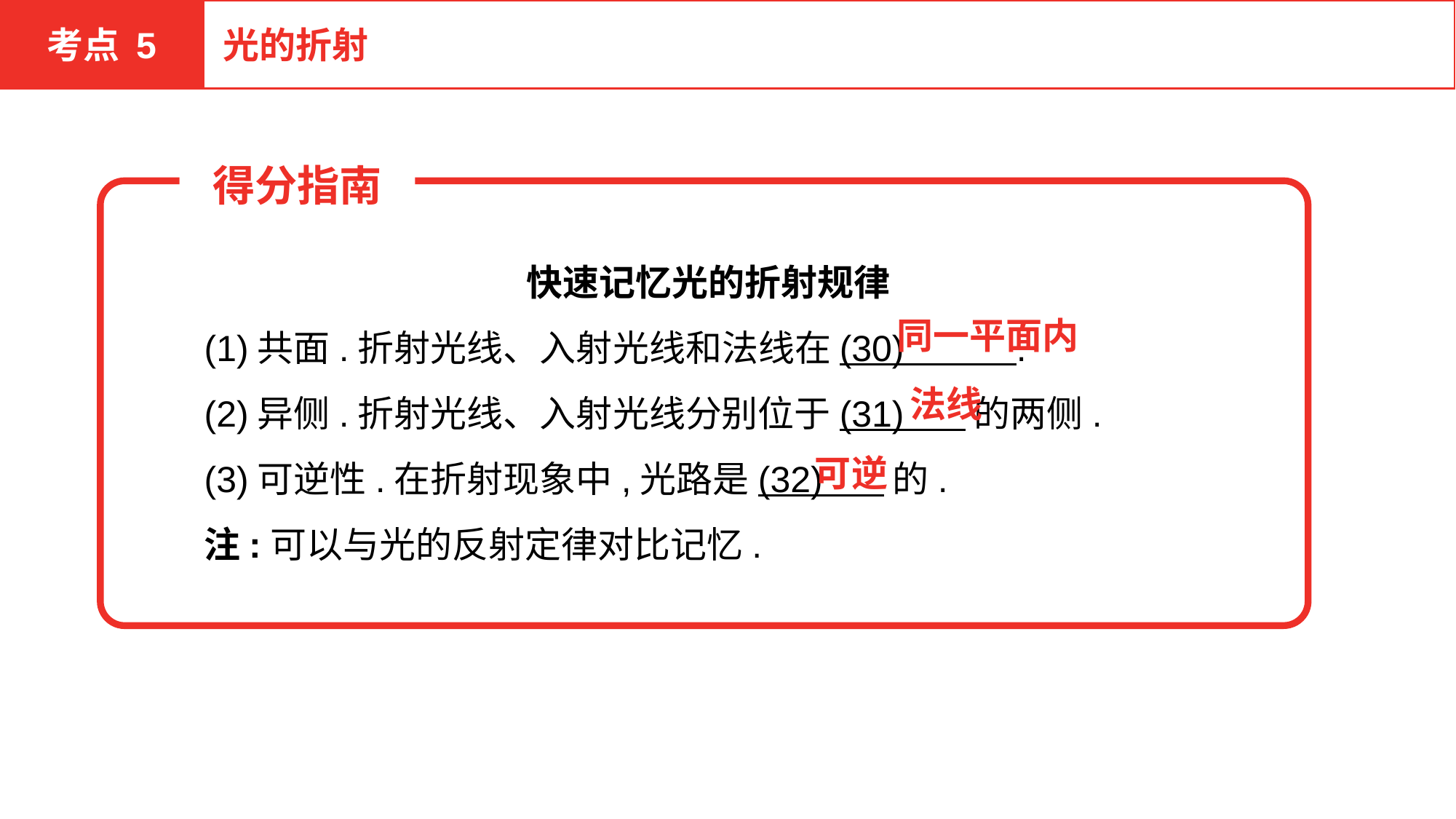

考点 5
光的折射
得分指南

快速记忆光的折射规律
(1)共面.折射光线、入射光线和法线在(30)           .
(2)异侧.折射光线、入射光线分别位于(31)      的两侧.
(3)可逆性.在折射现象中,光路是(32)      的.
注:可以与光的反射定律对比记忆.
同一平面内
法线
可逆